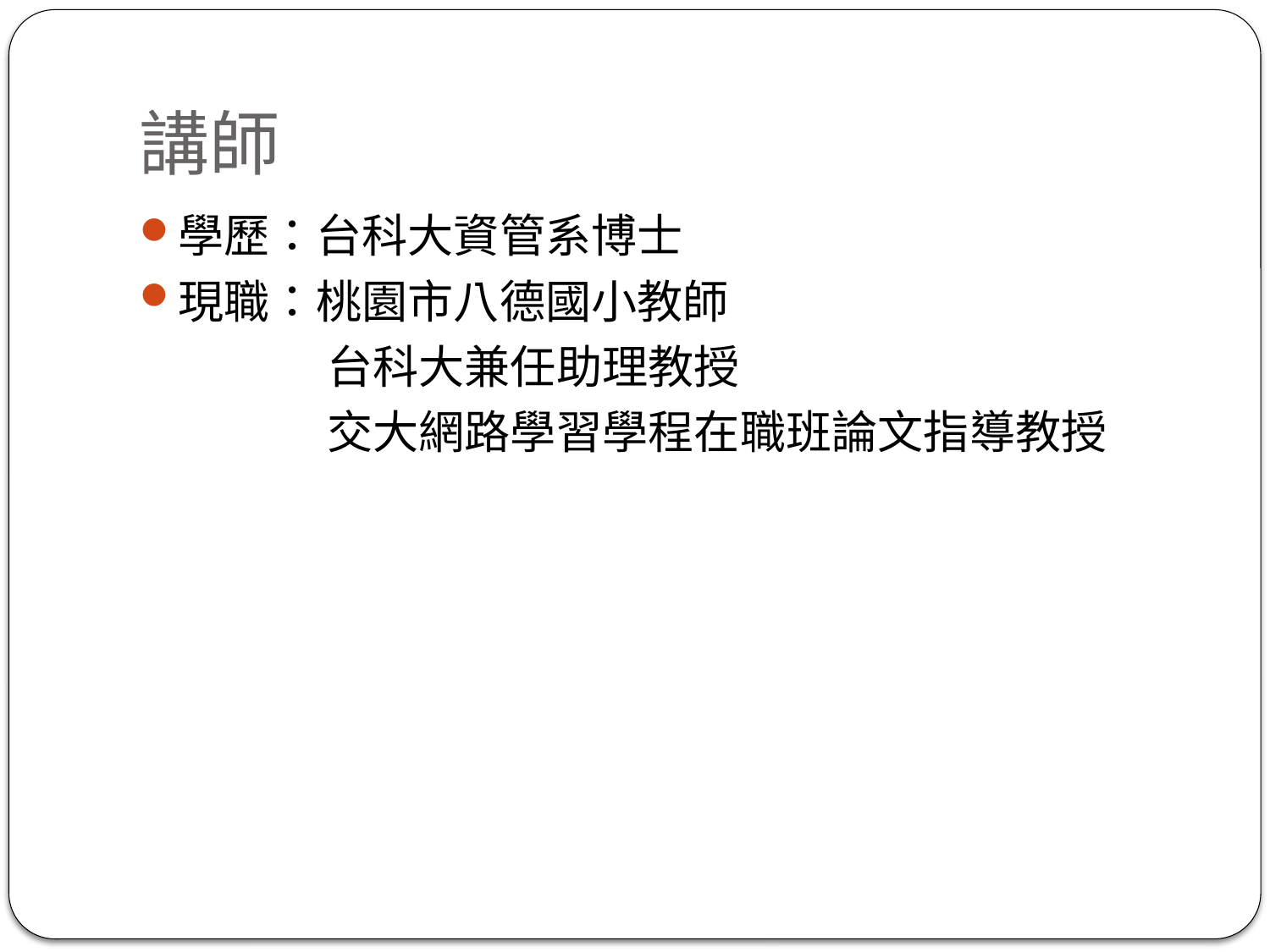

# 講師
學歷：台科大資管系博士
現職：桃園市八德國小教師
                 台科大兼任助理教授
                 交大網路學習學程在職班論文指導教授